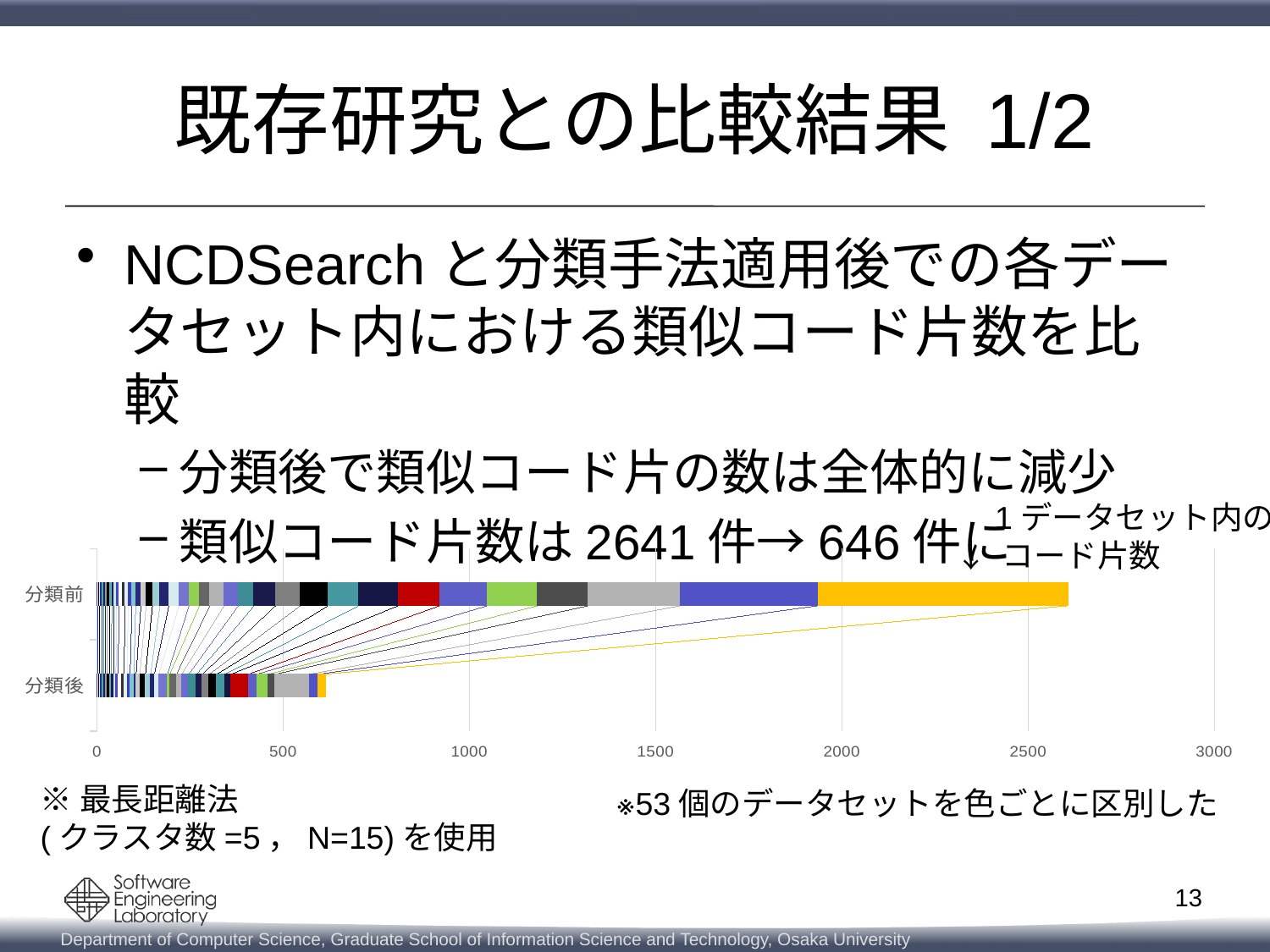

# 既存研究との比較結果 1/2
NCDSearchと分類手法適用後での各データセット内における類似コード片数を比較
分類後で類似コード片の数は全体的に減少
類似コード片数は2641件→646件に
　1データセット内の
↓ コード片数

### Chart

| Category |  |  |  |  |  |  |  |  |  |  |  |  |  |  |  |  |  |  |  |  |  |  |  |  |  |  |  |  |  |  |  |  |  |  |  |  |  |  |  |  |  |  |  |
|---|---|---|---|---|---|---|---|---|---|---|---|---|---|---|---|---|---|---|---|---|---|---|---|---|---|---|---|---|---|---|---|---|---|---|---|---|---|---|---|---|---|---|---|
| 分類後 | 1.0 | 1.0 | 2.0 | 2.0 | 4.0 | 4.0 | 4.0 | 5.0 | 5.0 | 5.0 | 6.0 | 6.0 | 6.0 | 6.0 | 8.0 | 8.0 | 8.0 | 8.0 | 10.0 | 6.0 | 10.0 | 15.0 | 14.0 | 10.0 | 12.0 | 23.0 | 6.0 | 18.0 | 14.0 | 19.0 | 21.0 | 15.0 | 19.0 | 20.0 | 22.0 | 17.0 | 46.0 | 23.0 | 30.0 | 19.0 | 93.0 | 23.0 | 19.0 |
| 分類前 | 1.0 | 1.0 | 2.0 | 2.0 | 4.0 | 4.0 | 4.0 | 5.0 | 5.0 | 6.0 | 6.0 | 6.0 | 6.0 | 7.0 | 8.0 | 8.0 | 9.0 | 10.0 | 10.0 | 14.0 | 14.0 | 17.0 | 20.0 | 24.0 | 27.0 | 27.0 | 28.0 | 28.0 | 38.0 | 38.0 | 42.0 | 58.0 | 66.0 | 75.0 | 82.0 | 106.0 | 112.0 | 128.0 | 135.0 | 136.0 | 248.0 | 369.0 | 671.0 |
※最長距離法
(クラスタ数=5，N=15)を使用
※53個のデータセットを色ごとに区別した
13